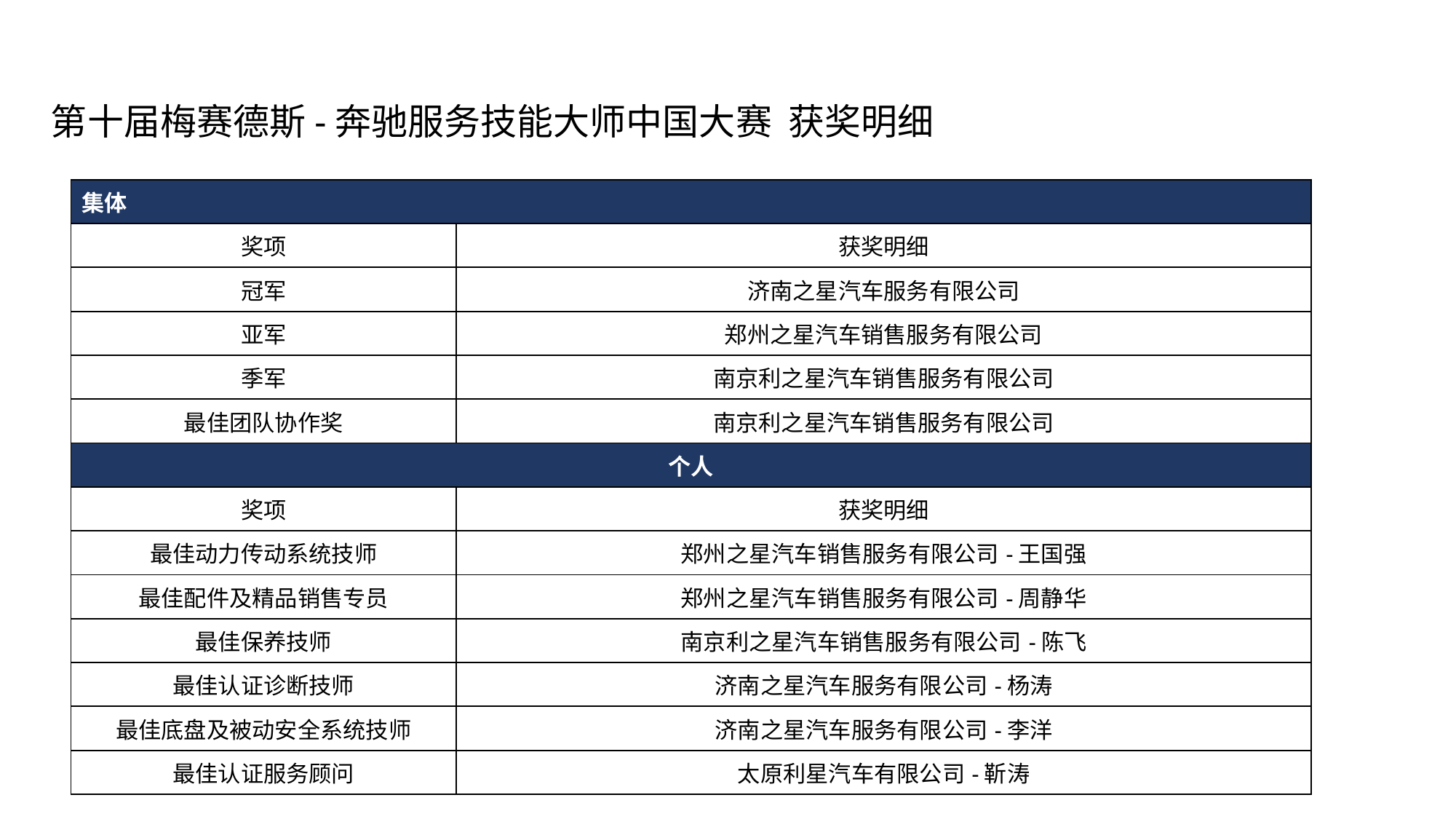

第十届梅赛德斯-奔驰服务技能大师中国大赛  获奖明细

| 集体 |  |
| --- | --- |
| 奖项 | 获奖明细 |
| 冠军 | 济南之星汽车服务有限公司 |
| 亚军 | 郑州之星汽车销售服务有限公司 |
| 季军 | 南京利之星汽车销售服务有限公司 |
| 最佳团队协作奖 | 南京利之星汽车销售服务有限公司 |
| 个人 |  |
| 奖项 | 获奖明细 |
| 最佳动力传动系统技师 | 郑州之星汽车销售服务有限公司-王国强 |
| 最佳配件及精品销售专员 | 郑州之星汽车销售服务有限公司-周静华 |
| 最佳保养技师 | 南京利之星汽车销售服务有限公司-陈飞 |
| 最佳认证诊断技师 | 济南之星汽车服务有限公司-杨涛 |
| 最佳底盘及被动安全系统技师 | 济南之星汽车服务有限公司-李洋 |
| 最佳认证服务顾问 | 太原利星汽车有限公司-靳涛 |